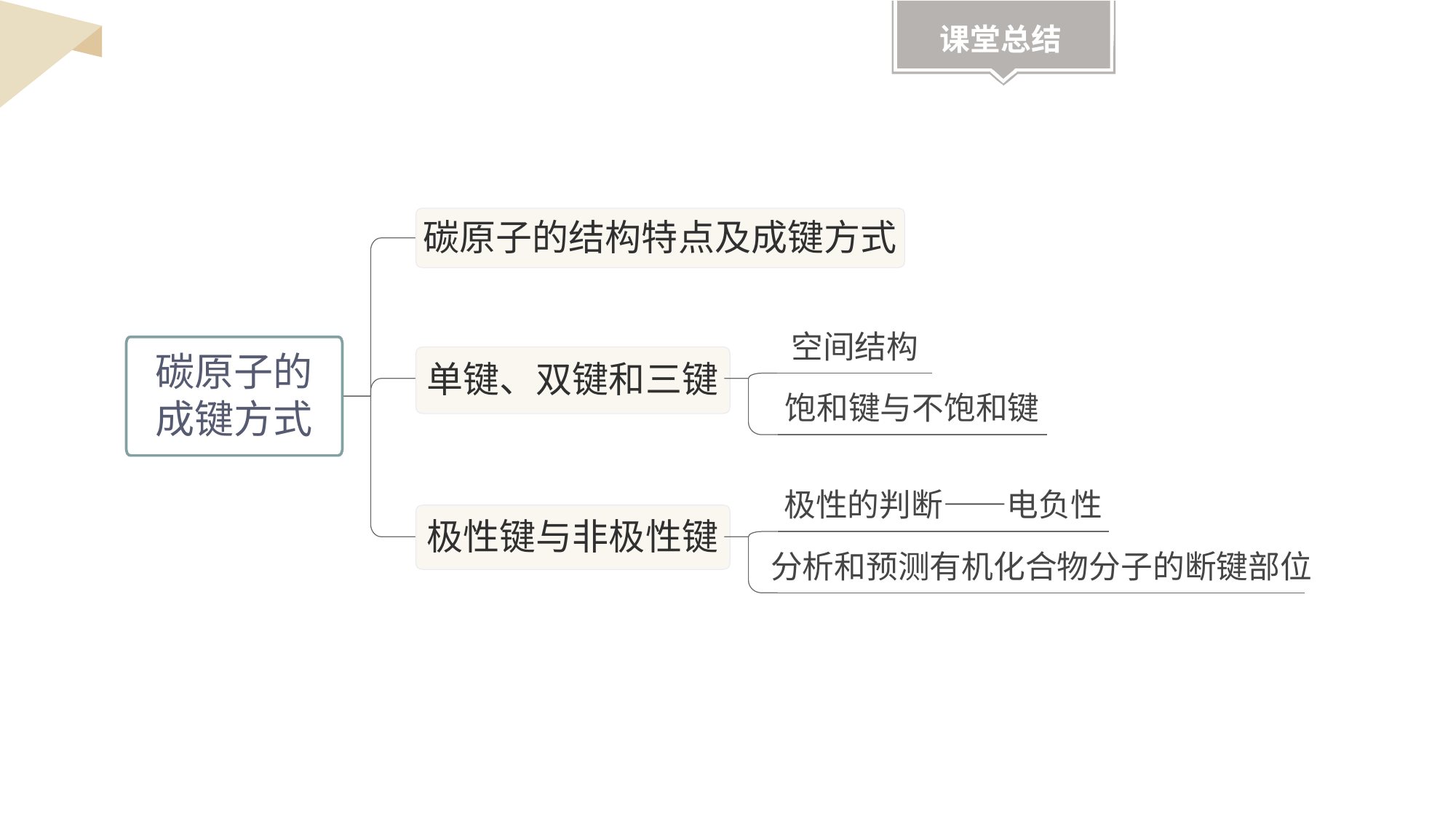

碳原子的结构特点及成键方式

空间结构

饱和键与不饱和键

极性的判断——电负性

分析和预测有机化合物分子的断键部位

碳原子的
成键方式
单键、双键和三键

极性键与非极性键